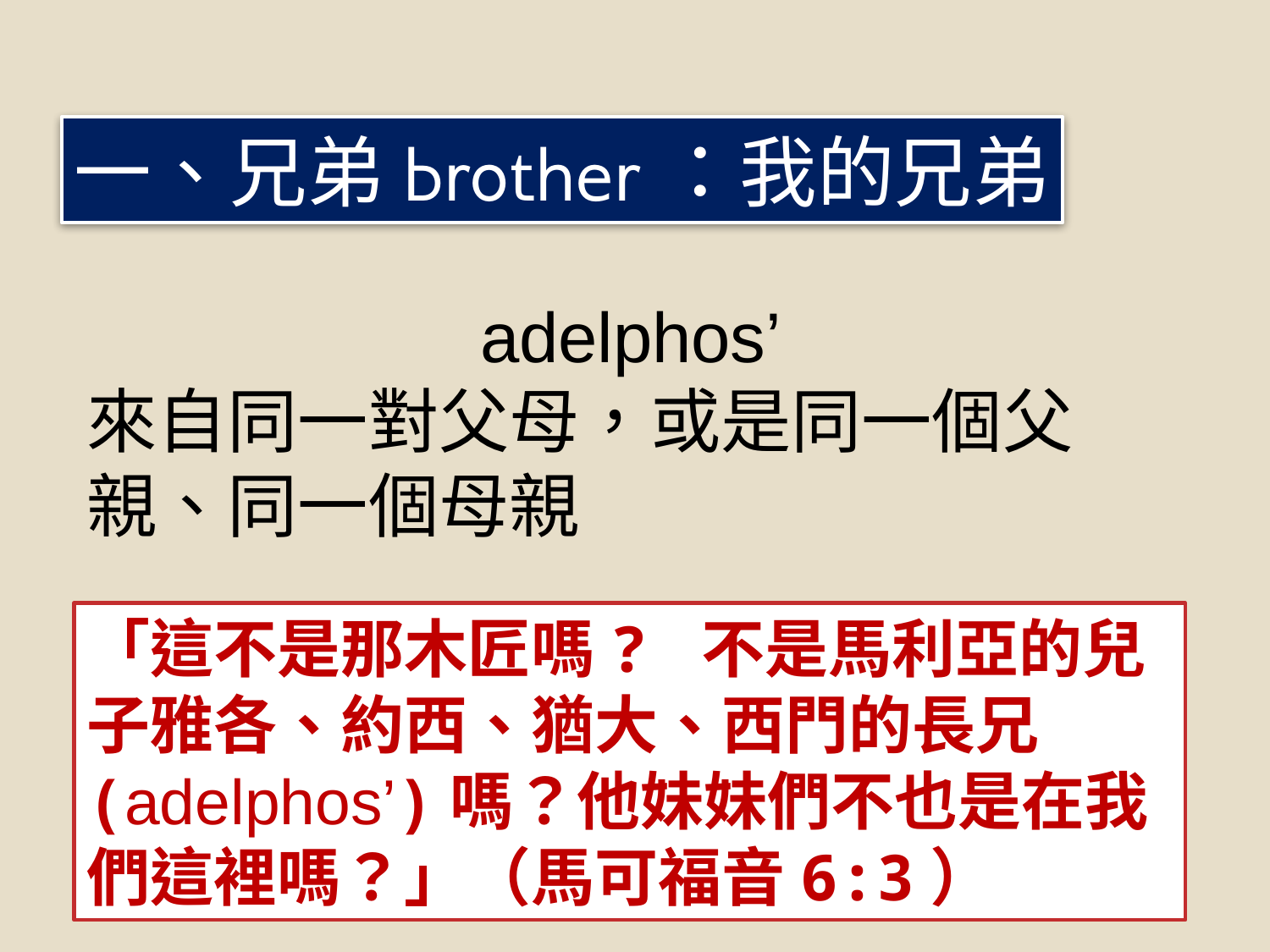

一、兄弟brother：我的兄弟
adelphos’
來自同一對父母，或是同一個父親、同一個母親
「這不是那木匠嗎? 不是馬利亞的兒子雅各、約西、猶大、西門的長兄(adelphos’)嗎？他妹妹們不也是在我們這裡嗎？」（馬可福音6:3）